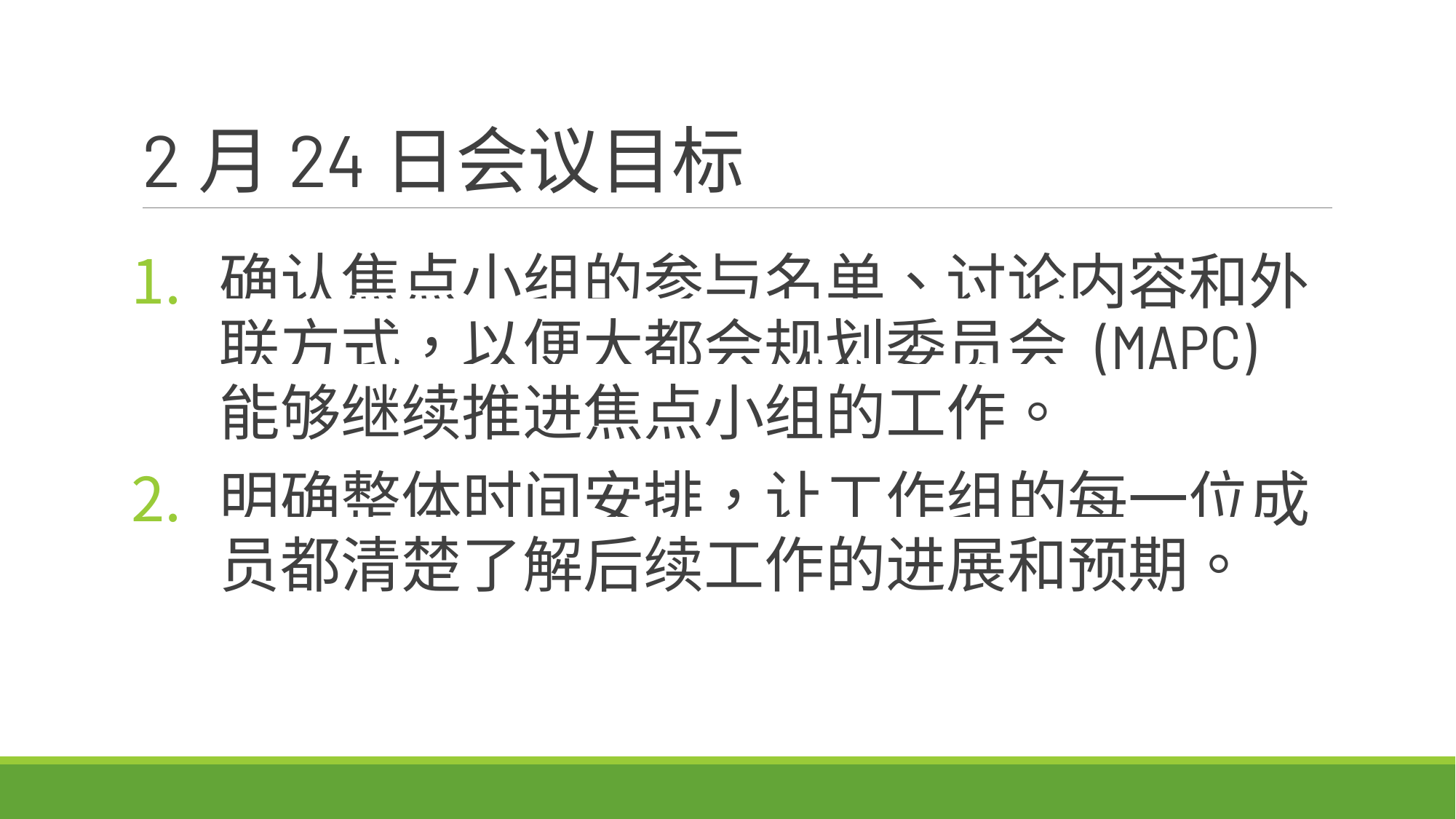

# 2月24日会议目标
确认焦点小组的参与名单、讨论内容和外联方式，以便大都会规划委员会 (MAPC) 能够继续推进焦点小组的工作。
明确整体时间安排，让工作组的每一位成员都清楚了解后续工作的进展和预期。